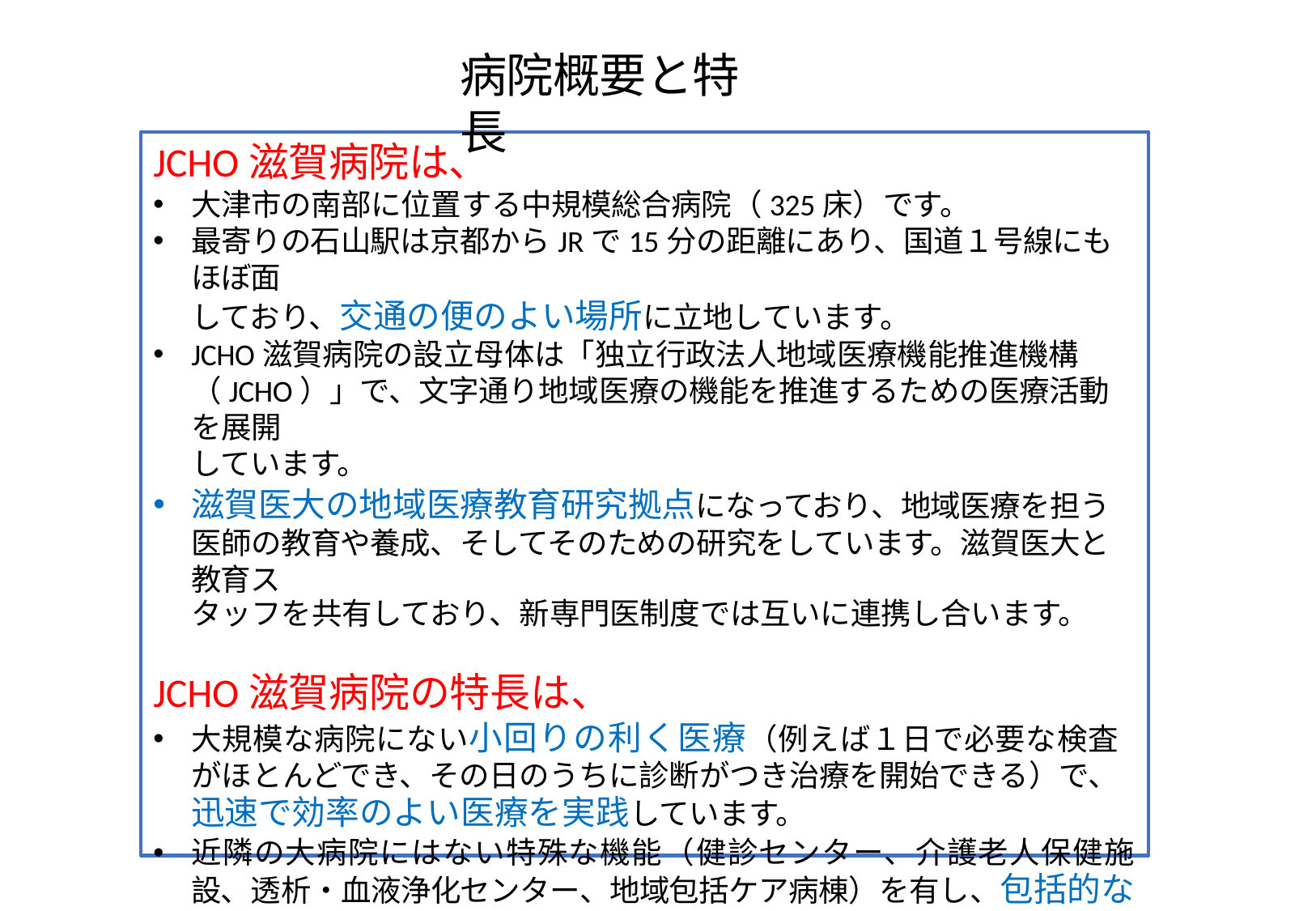

# 病院概要と特長

JCHO滋賀病院は、
大津市の南部に位置する中規模総合病院（325床）です。
最寄りの石山駅は京都からJRで15分の距離にあり、国道１号線にもほぼ面
しており、交通の便のよい場所に立地しています。
JCHO滋賀病院の設立母体は「独立行政法人地域医療機能推進機構
（JCHO）」で、文字通り地域医療の機能を推進するための医療活動を展開
しています。
滋賀医大の地域医療教育研究拠点になっており、地域医療を担う医師の教育や養成、そしてそのための研究をしています。滋賀医大と教育ス
タッフを共有しており、新専門医制度では互いに連携し合います。
JCHO滋賀病院の特長は、
大規模な病院にない小回りの利く医療（例えば１日で必要な検査がほとんどでき、その日のうちに診断がつき治療を開始できる）で、迅速で効率のよい医療を実践しています。
近隣の大病院にはない特殊な機能（健診センター、介護老人保健施設、透析・血液浄化センター、地域包括ケア病棟）を有し、包括的な医療を提供しています。